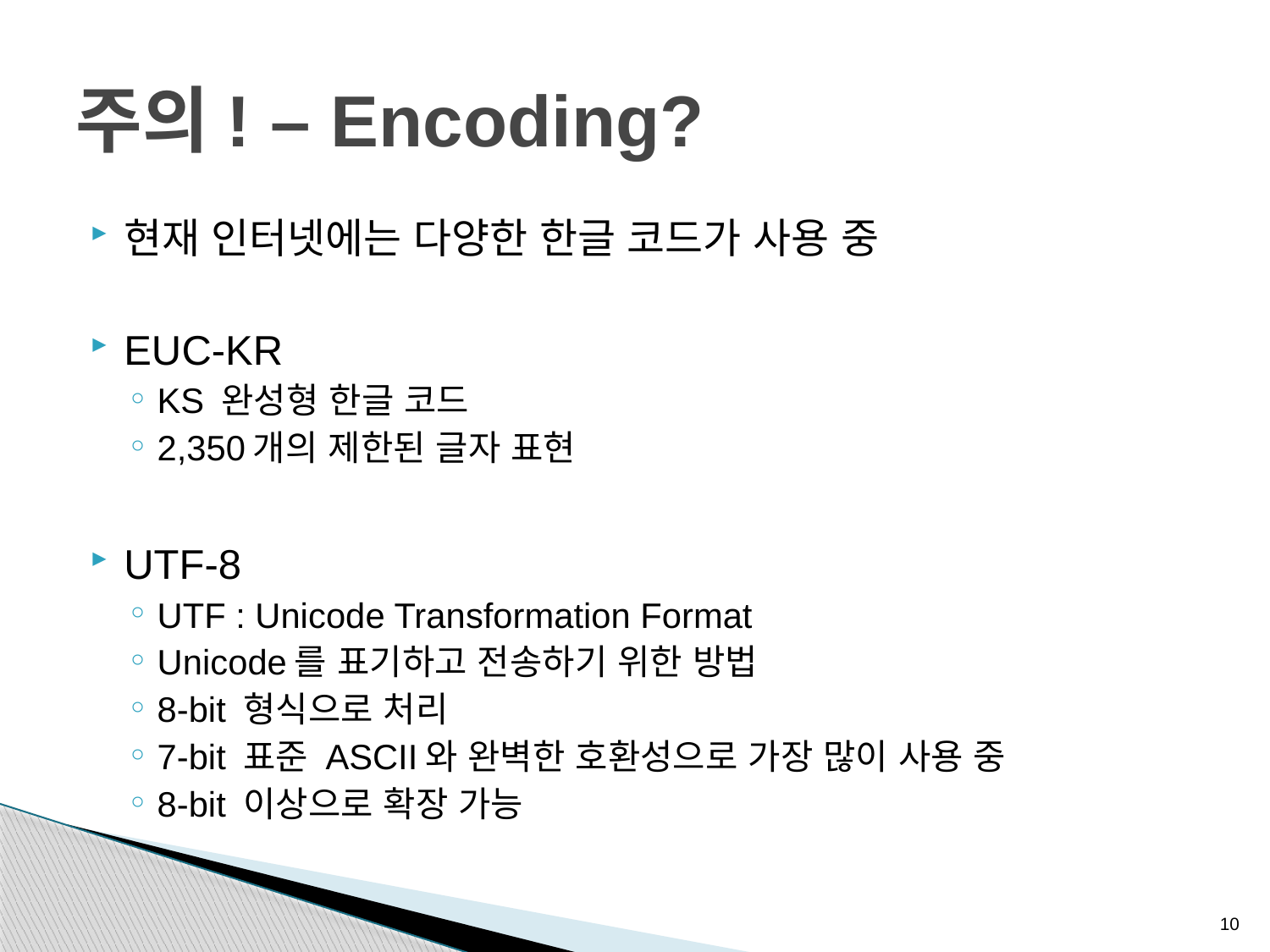

# 주의! – Encoding?
현재 인터넷에는 다양한 한글 코드가 사용 중

EUC-KR
KS 완성형 한글 코드
2,350개의 제한된 글자 표현

UTF-8
UTF : Unicode Transformation Format
Unicode를 표기하고 전송하기 위한 방법
8-bit 형식으로 처리
7-bit 표준 ASCII와 완벽한 호환성으로 가장 많이 사용 중
8-bit 이상으로 확장 가능
10